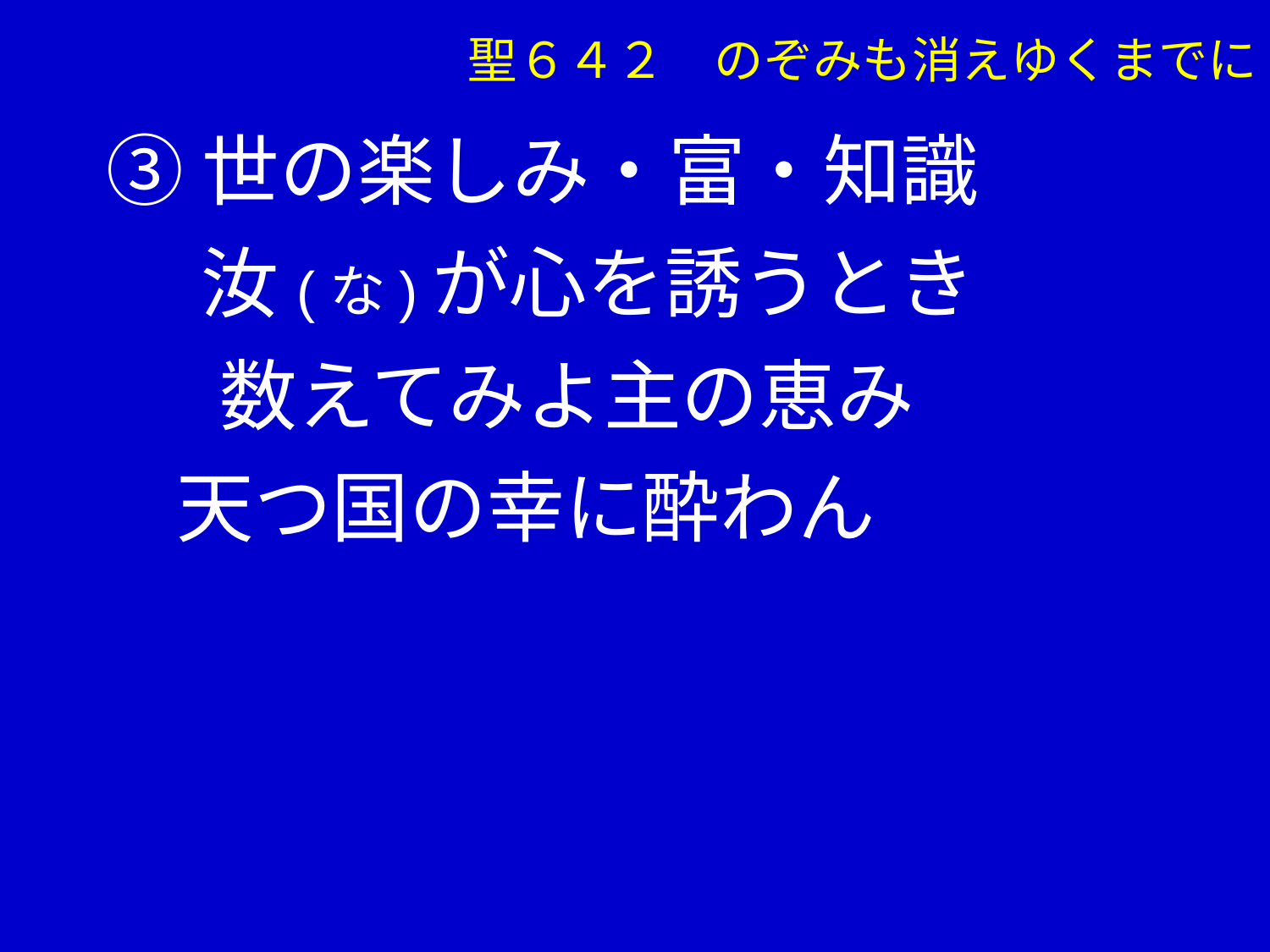

聖６４２　のぞみも消えゆくまでに
③世の楽しみ・富・知識
　 汝(な)が心を誘うとき
 　数えてみよ主の恵み
   天つ国の幸に酔わん